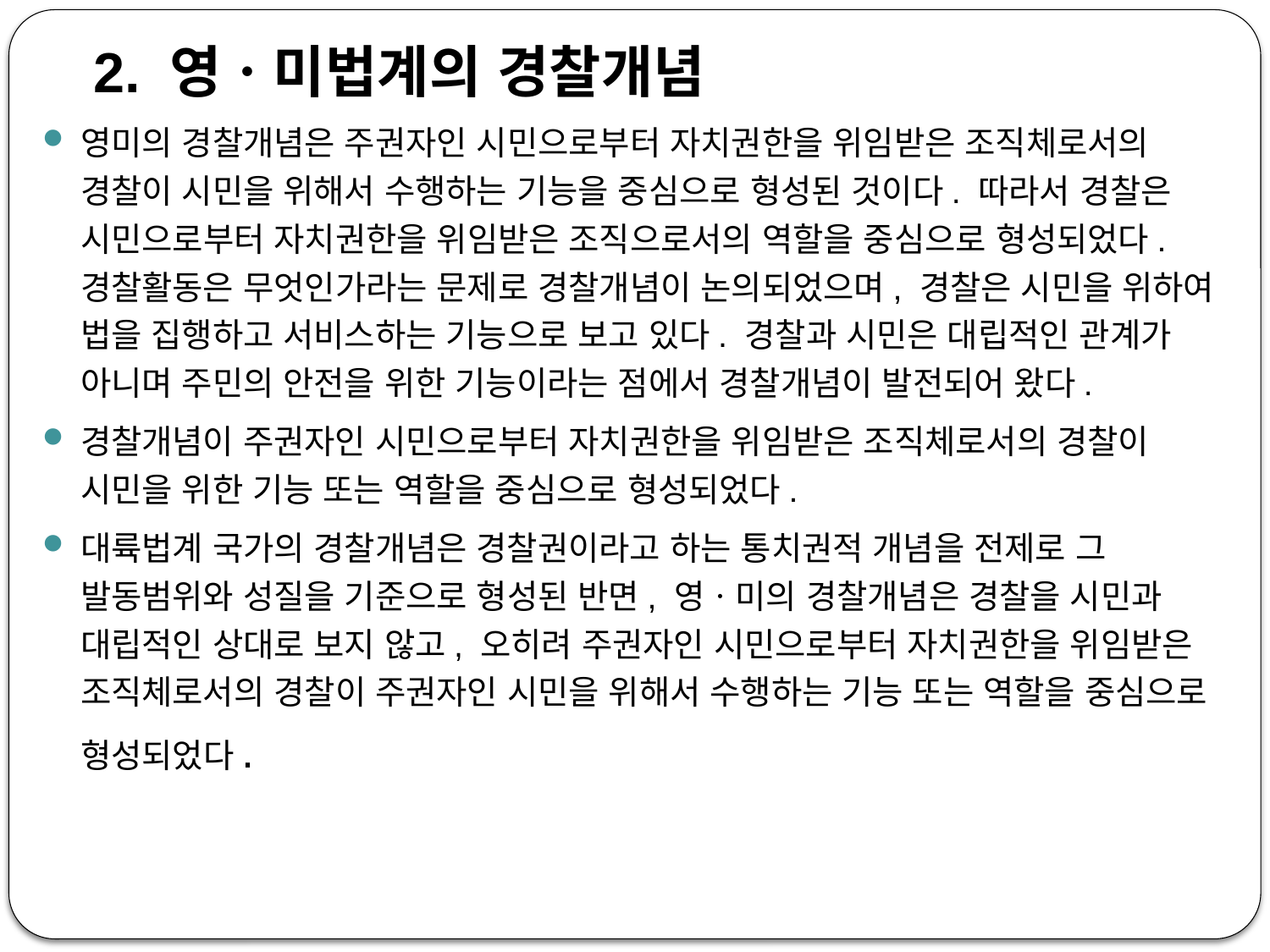

2. 영ㆍ미법계의 경찰개념
영미의 경찰개념은 주권자인 시민으로부터 자치권한을 위임받은 조직체로서의 경찰이 시민을 위해서 수행하는 기능을 중심으로 형성된 것이다. 따라서 경찰은 시민으로부터 자치권한을 위임받은 조직으로서의 역할을 중심으로 형성되었다. 경찰활동은 무엇인가라는 문제로 경찰개념이 논의되었으며, 경찰은 시민을 위하여 법을 집행하고 서비스하는 기능으로 보고 있다. 경찰과 시민은 대립적인 관계가 아니며 주민의 안전을 위한 기능이라는 점에서 경찰개념이 발전되어 왔다.
경찰개념이 주권자인 시민으로부터 자치권한을 위임받은 조직체로서의 경찰이 시민을 위한 기능 또는 역할을 중심으로 형성되었다.
대륙법계 국가의 경찰개념은 경찰권이라고 하는 통치권적 개념을 전제로 그 발동범위와 성질을 기준으로 형성된 반면, 영ㆍ미의 경찰개념은 경찰을 시민과 대립적인 상대로 보지 않고, 오히려 주권자인 시민으로부터 자치권한을 위임받은 조직체로서의 경찰이 주권자인 시민을 위해서 수행하는 기능 또는 역할을 중심으로 형성되었다.